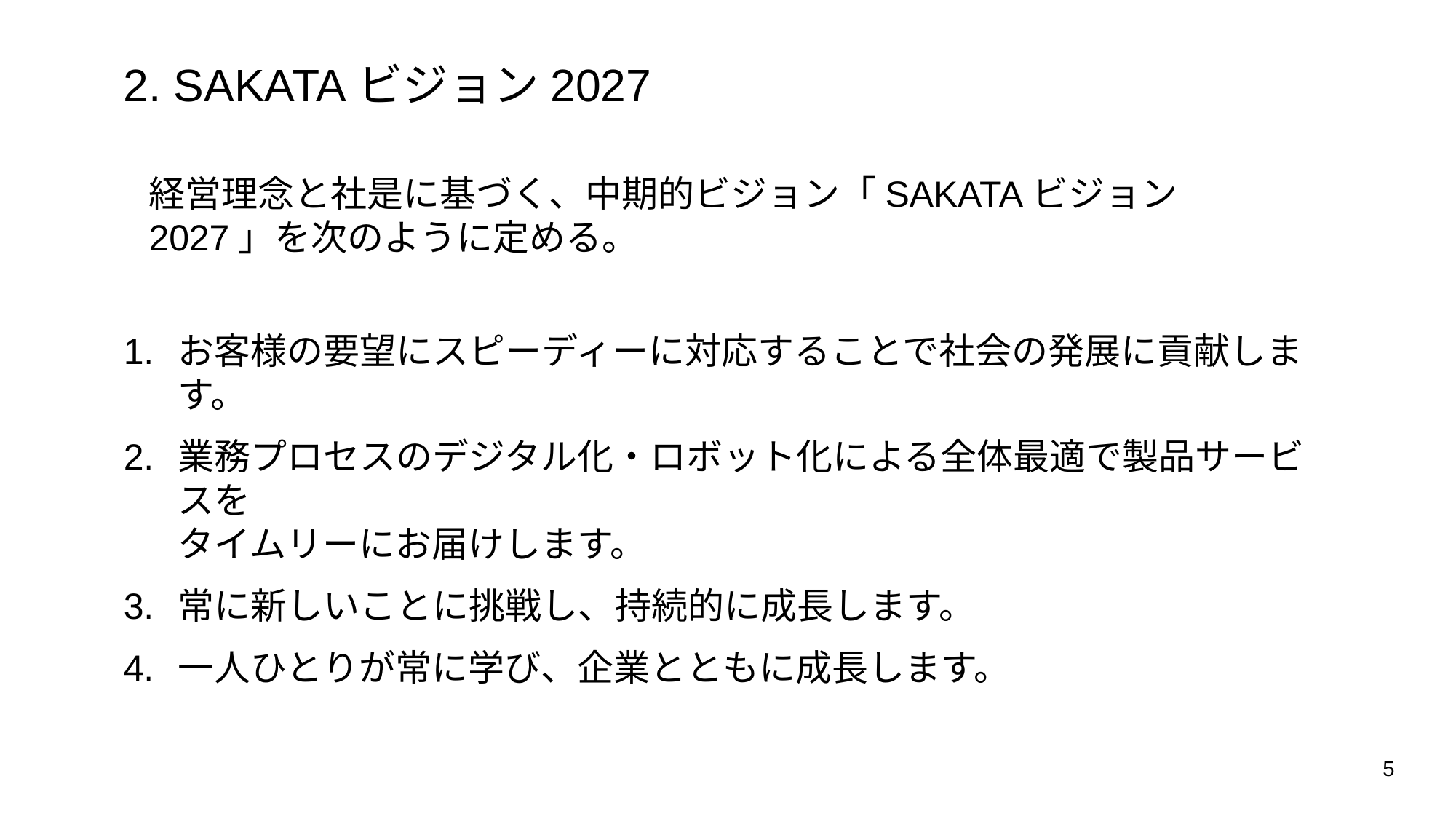

2. SAKATAビジョン2027
経営理念と社是に基づく、中期的ビジョン「SAKATAビジョン2027」を次のように定める。
お客様の要望にスピーディーに対応することで社会の発展に貢献します。
業務プロセスのデジタル化・ロボット化による全体最適で製品サービスを
タイムリーにお届けします。
常に新しいことに挑戦し、持続的に成長します。
一人ひとりが常に学び、企業とともに成長します。
5